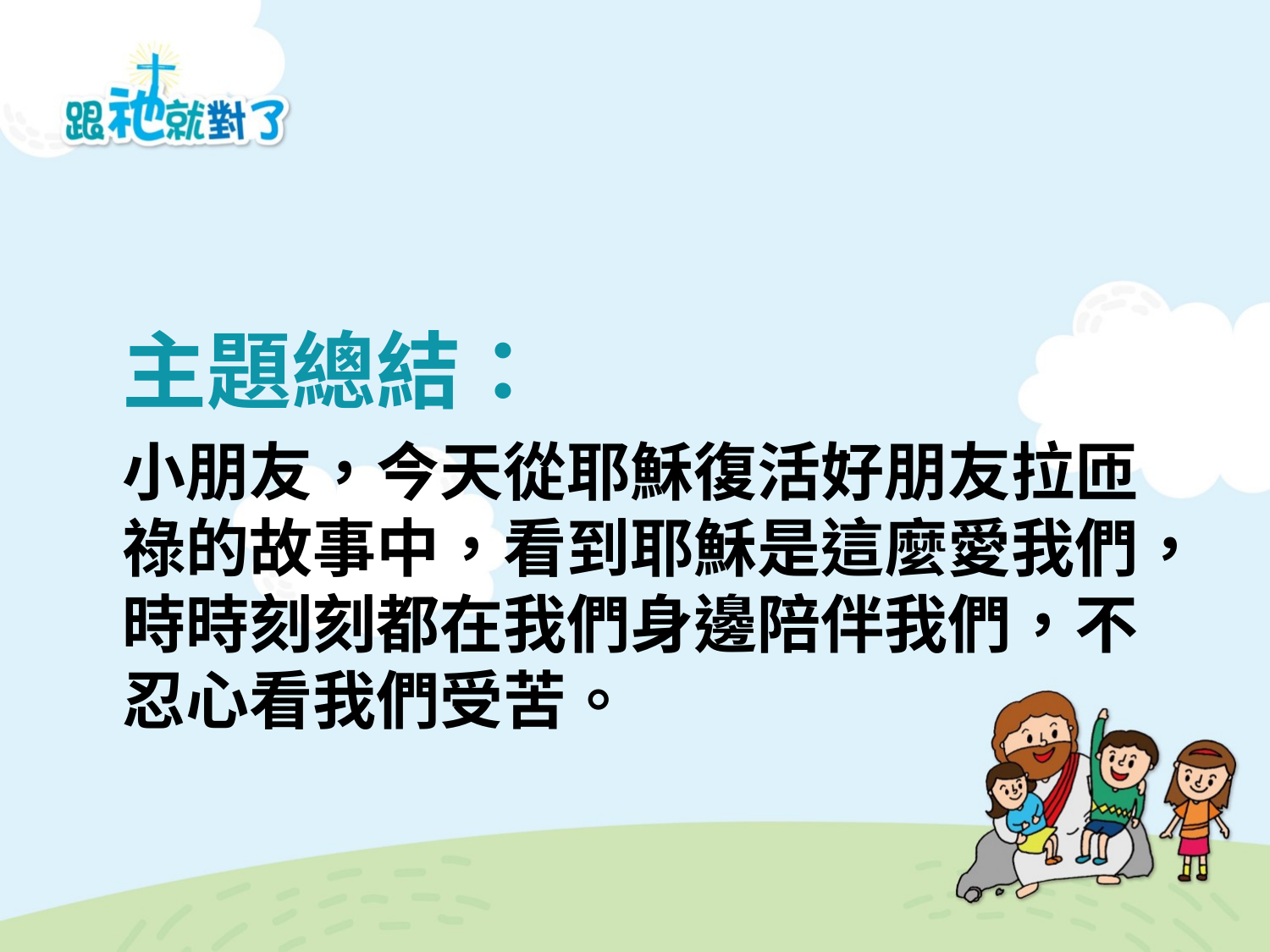

主題總結：
小朋友，今天從耶穌復活好朋友拉匝祿的故事中，看到耶穌是這麼愛我們，時時刻刻都在我們身邊陪伴我們，不忍心看我們受苦。